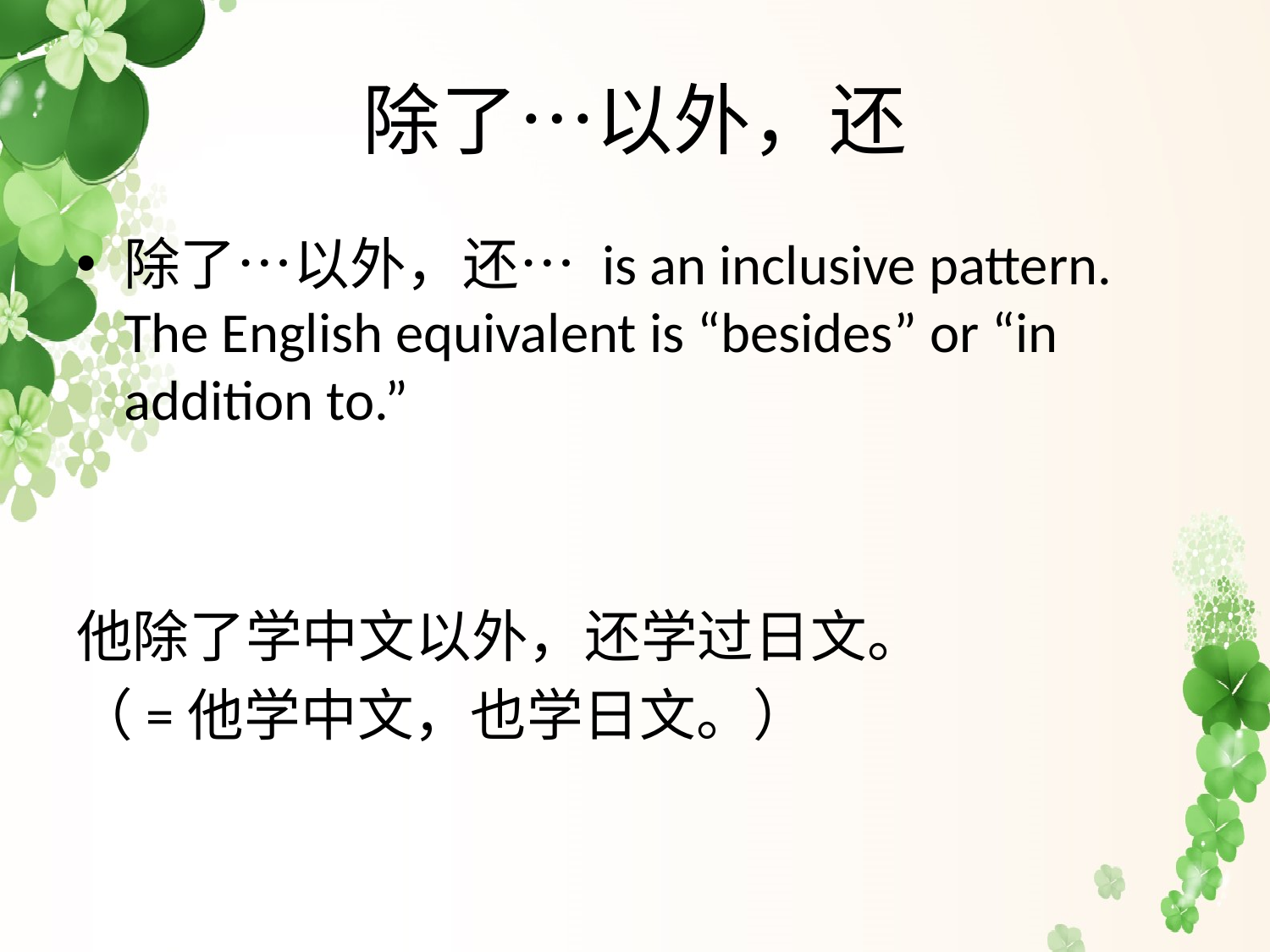

# 除了…以外，还
除了…以外，还… is an inclusive pattern. The English equivalent is “besides” or “in addition to.”

他除了学中文以外，还学过日文。
（=他学中文，也学日文。）